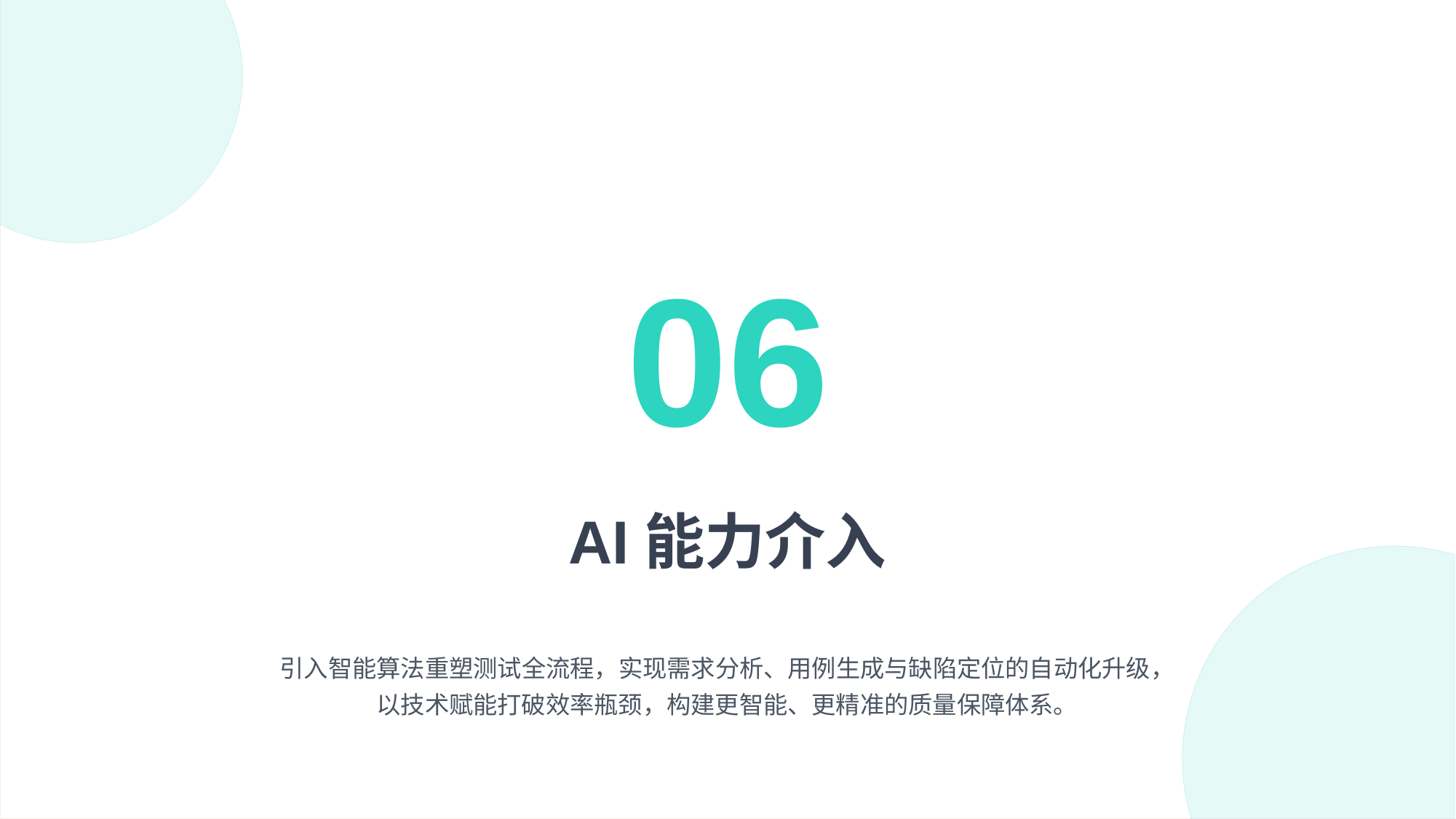

06
AI能力介入

引入智能算法重塑测试全流程，实现需求分析、用例生成与缺陷定位的自动化升级，
以技术赋能打破效率瓶颈，构建更智能、更精准的质量保障体系。